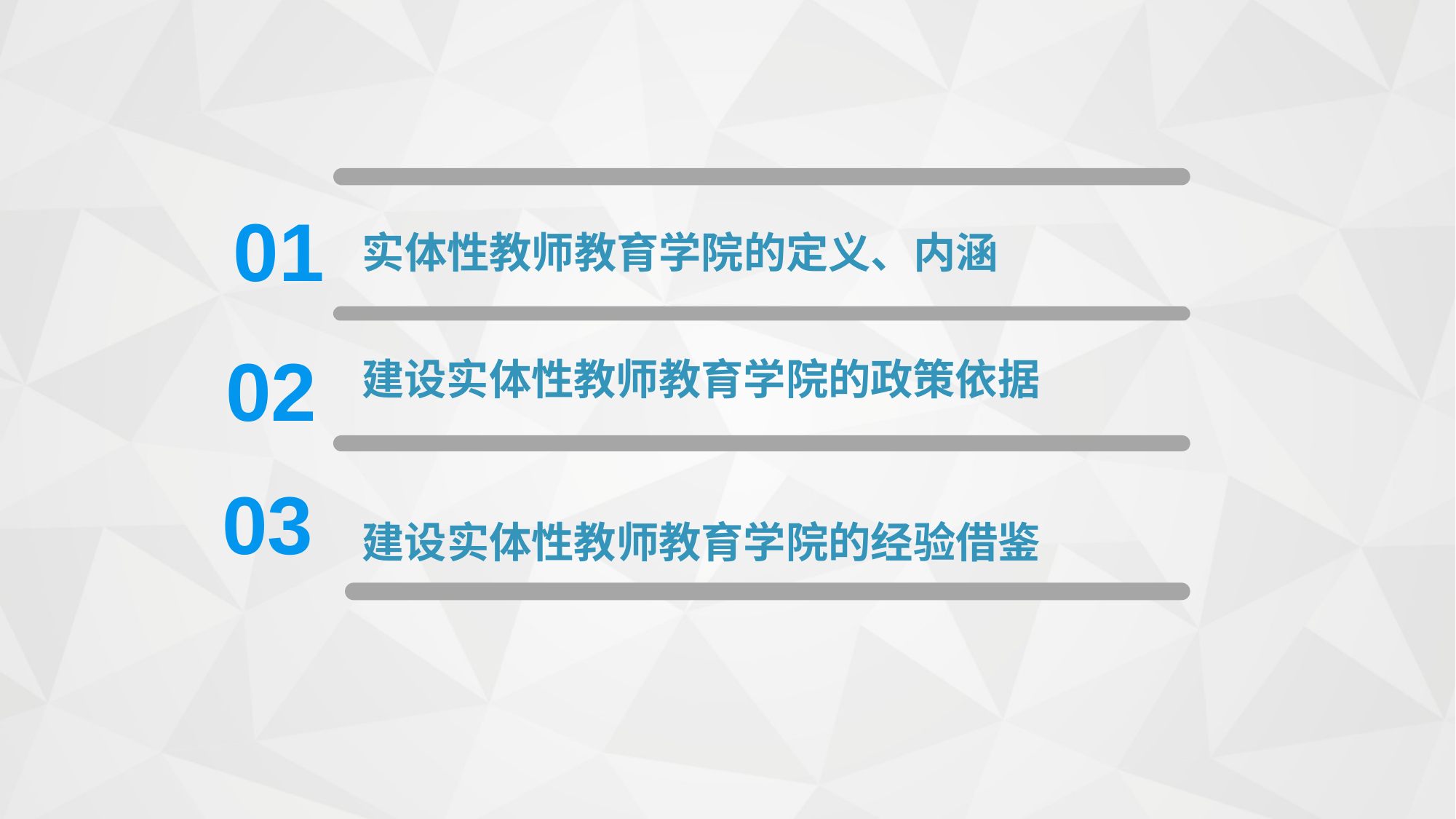

01
实体性教师教育学院的定义、内涵

02
建设实体性教师教育学院的政策依据

03
建设实体性教师教育学院的经验借鉴